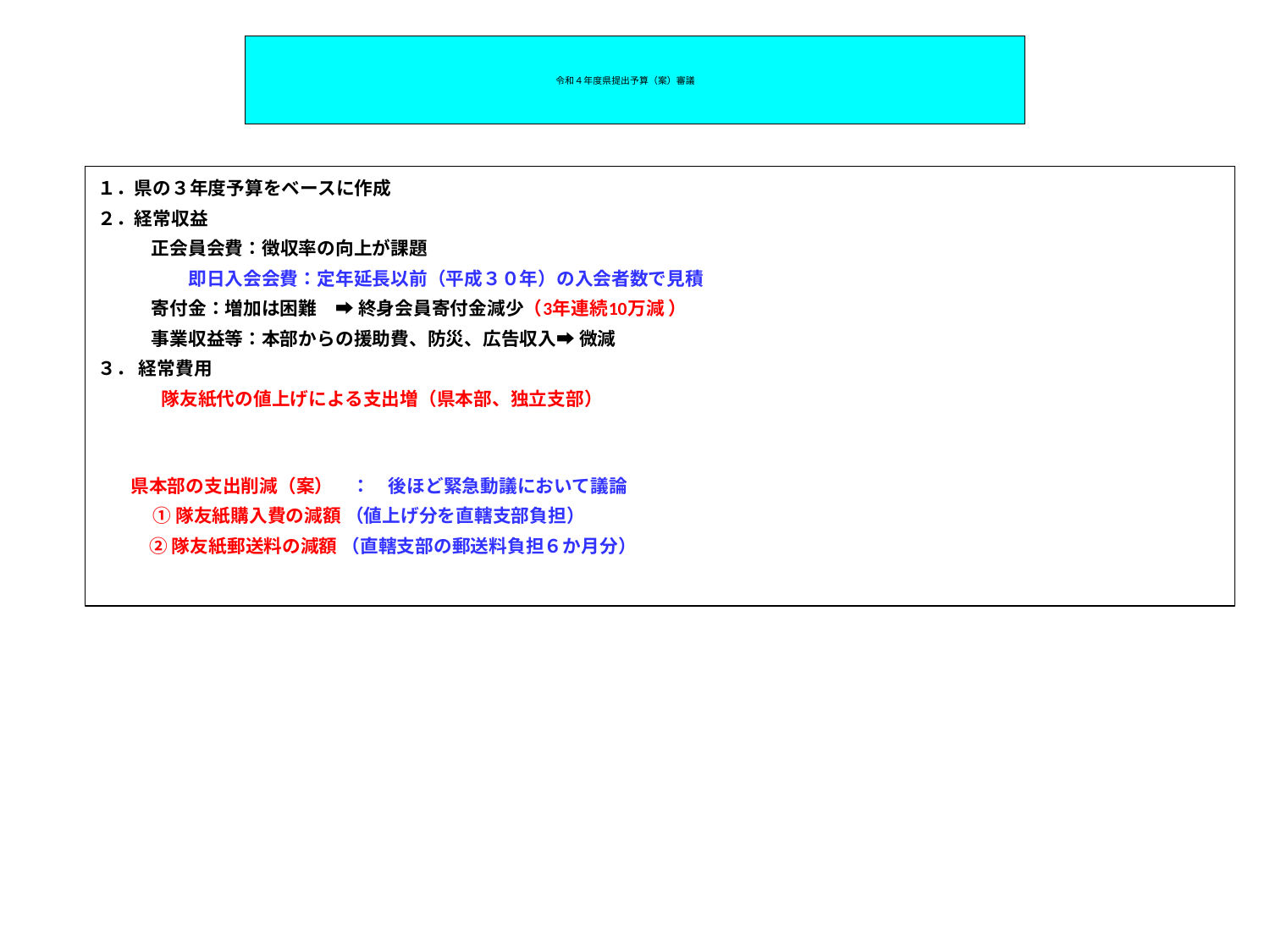

# 令和４年度県提出予算（案）審議
１．県の３年度予算をベースに作成
２．経常収益
　　    正会員会費：徴収率の向上が課題
　　　　    即日入会会費：定年延長以前（平成３０年）の入会者数で見積
　　    寄付金：増加は困難　➡ 終身会員寄付金減少（3年連続10万減 ）
　　    事業収益等：本部からの援助費、防災、広告収入➡ 微減
３． 経常費用
　　　  隊友紙代の値上げによる支出増（県本部、独立支部）

　　県本部の支出削減（案）　：　後ほど緊急動議において議論
　　　① 隊友紙購入費の減額 （値上げ分を直轄支部負担）
　　　　   ② 隊友紙郵送料の減額 （直轄支部の郵送料負担６か月分）